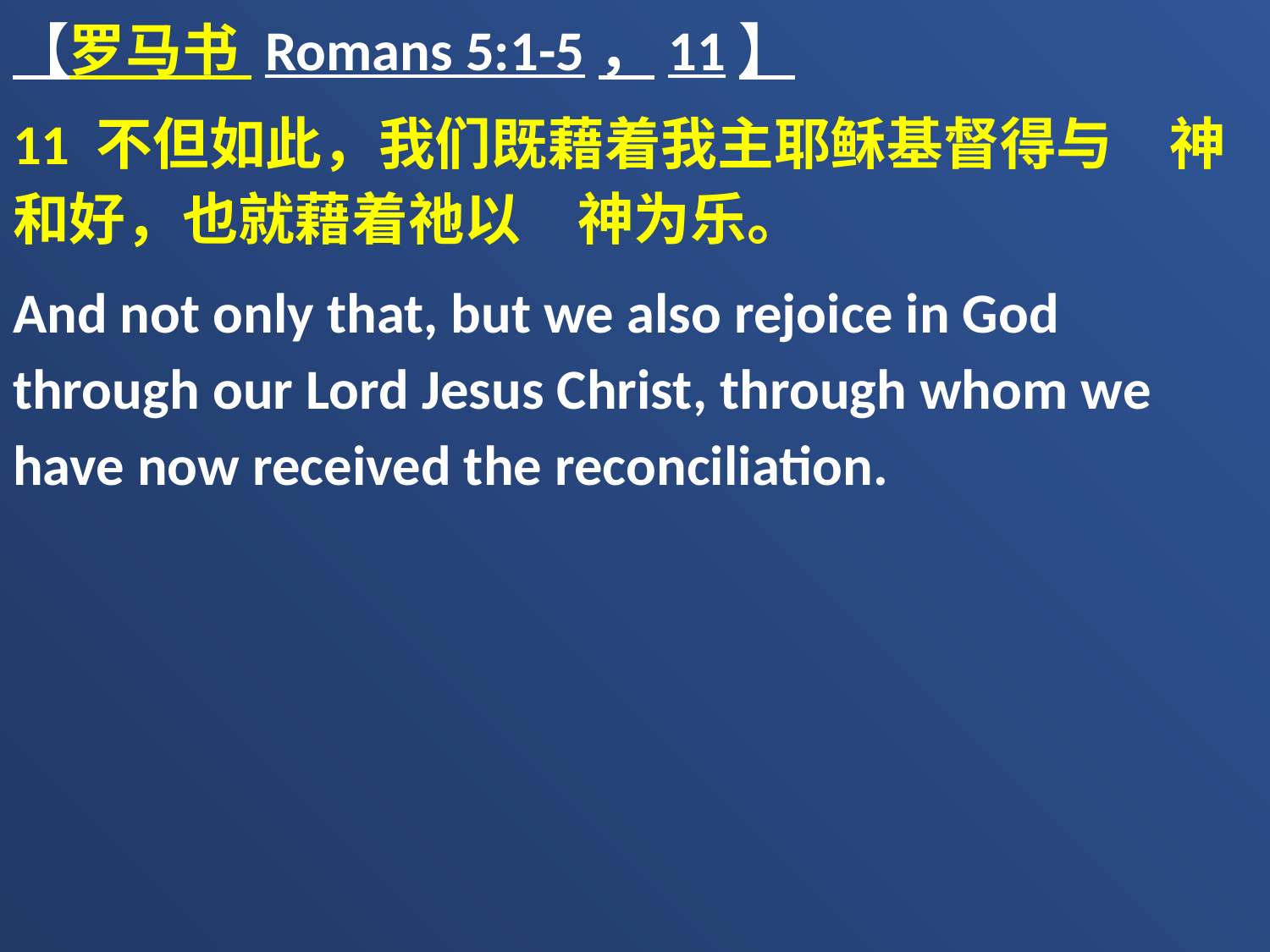

【罗马书 Romans 5:1-5，11】
11 不但如此，我们既藉着我主耶稣基督得与　神和好，也就藉着祂以　神为乐。
And not only that, but we also rejoice in God through our Lord Jesus Christ, through whom we have now received the reconciliation.